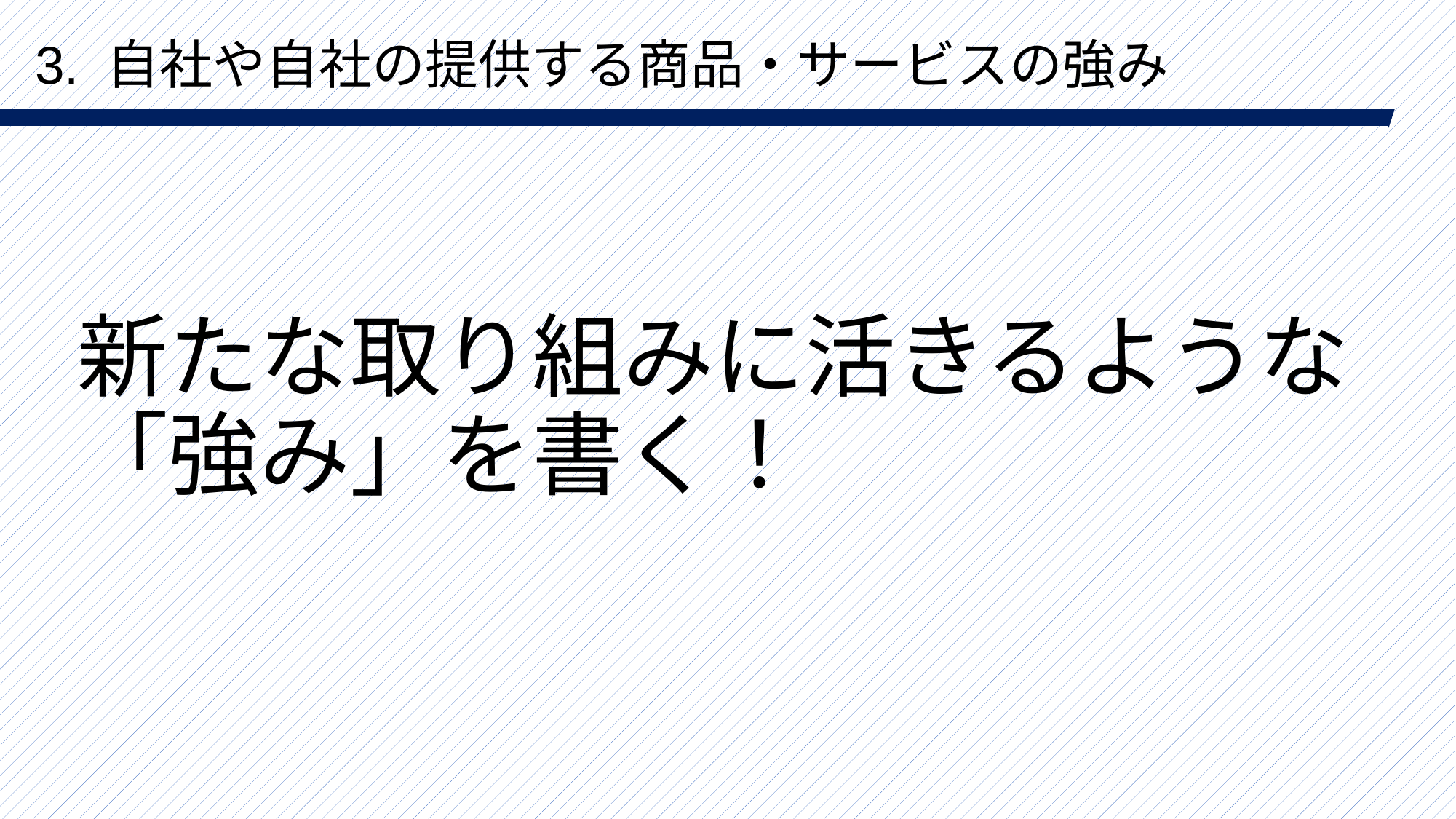

# 3. 自社や自社の提供する商品・サービスの強み

新たな取り組みに活きるような
「強み」を書く！